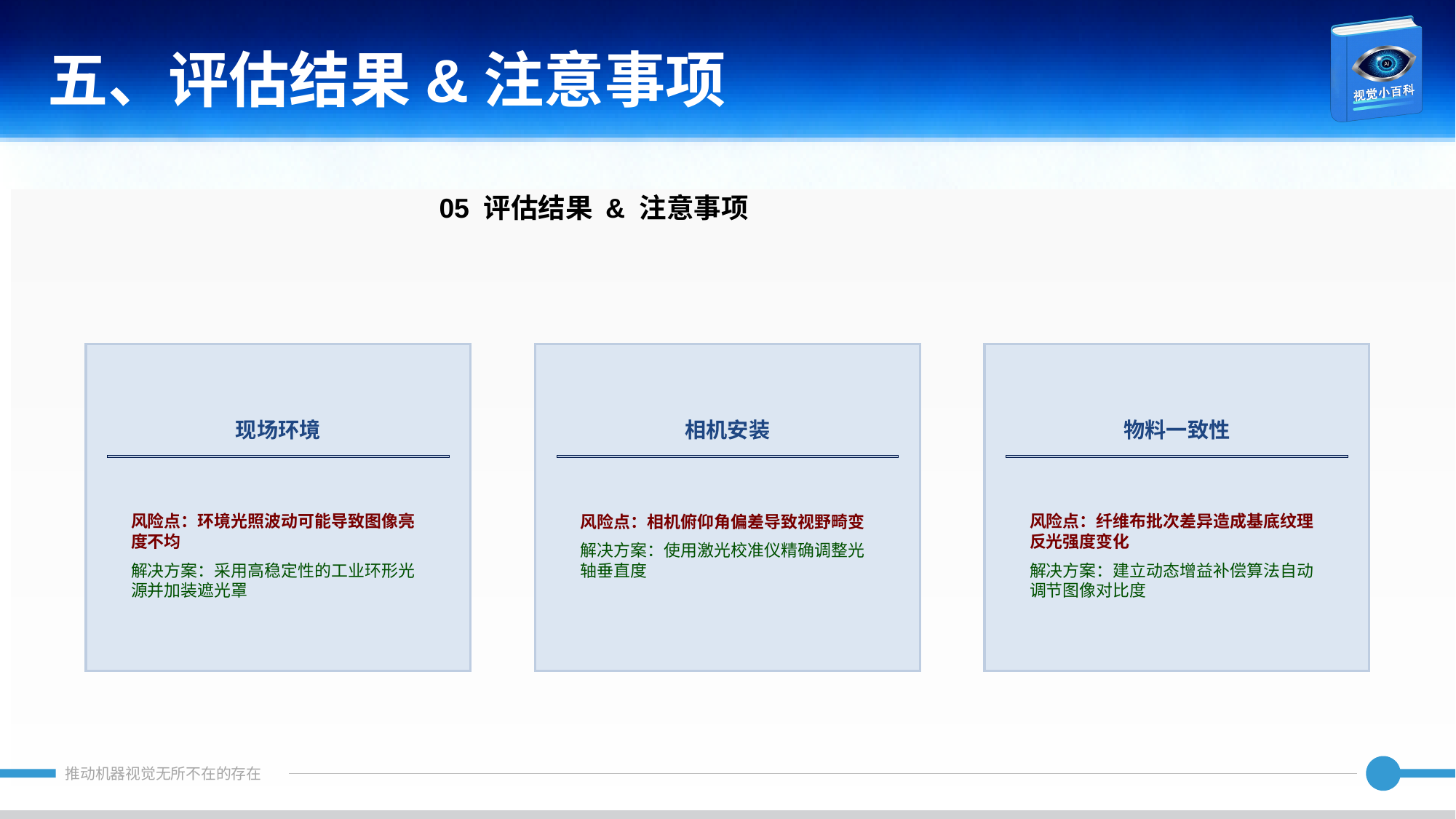

五、评估结果&注意事项

05 评估结果 & 注意事项

现场环境

相机安装

物料一致性

风险点：环境光照波动可能导致图像亮度不均
解决方案：采用高稳定性的工业环形光源并加装遮光罩

风险点：相机俯仰角偏差导致视野畸变
解决方案：使用激光校准仪精确调整光轴垂直度

风险点：纤维布批次差异造成基底纹理反光强度变化
解决方案：建立动态增益补偿算法自动调节图像对比度
11